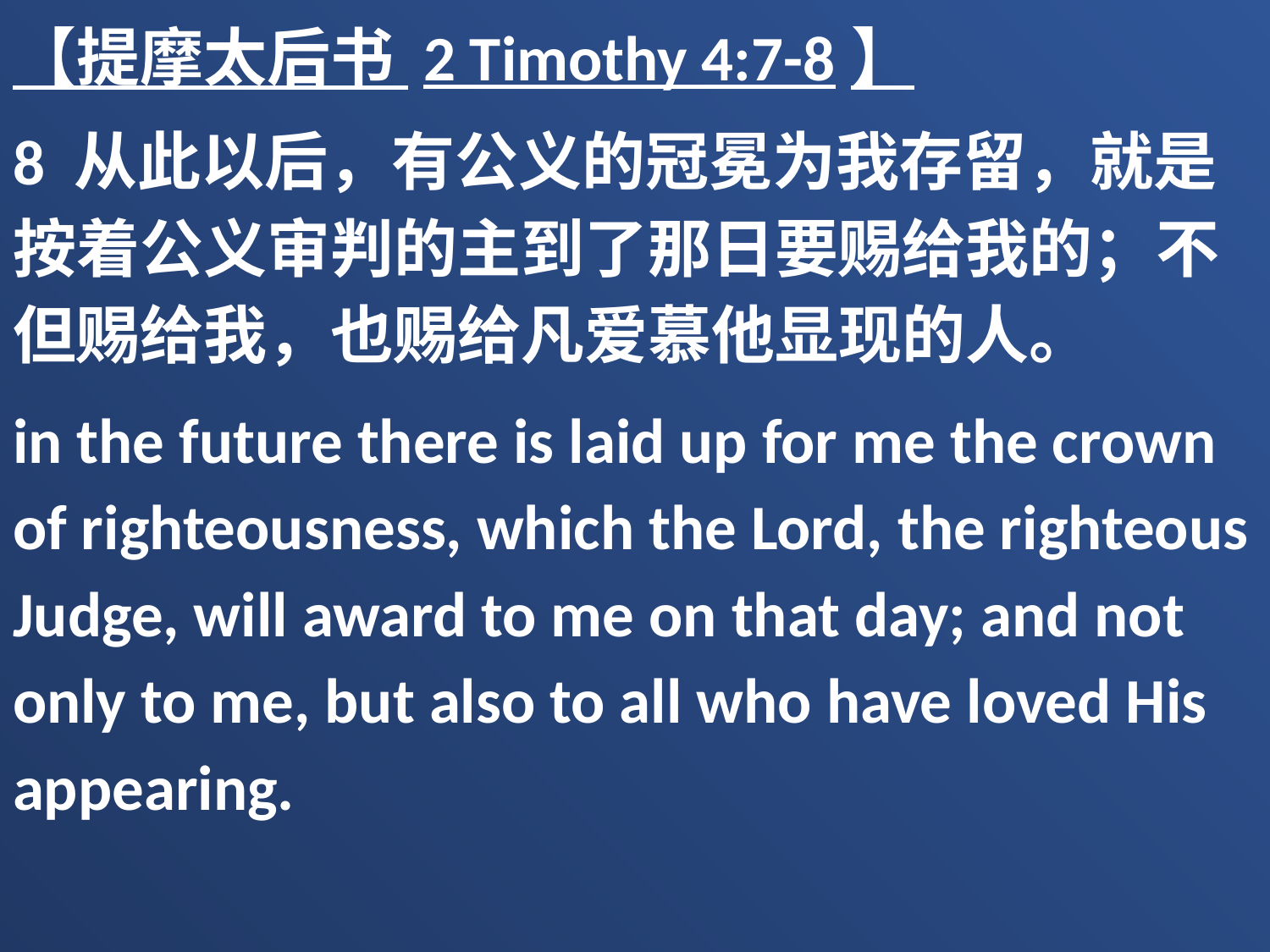

【提摩太后书 2 Timothy 4:7-8】
8 从此以后，有公义的冠冕为我存留，就是按着公义审判的主到了那日要赐给我的；不但赐给我，也赐给凡爱慕他显现的人。
in the future there is laid up for me the crown of righteousness, which the Lord, the righteous Judge, will award to me on that day; and not only to me, but also to all who have loved His appearing.